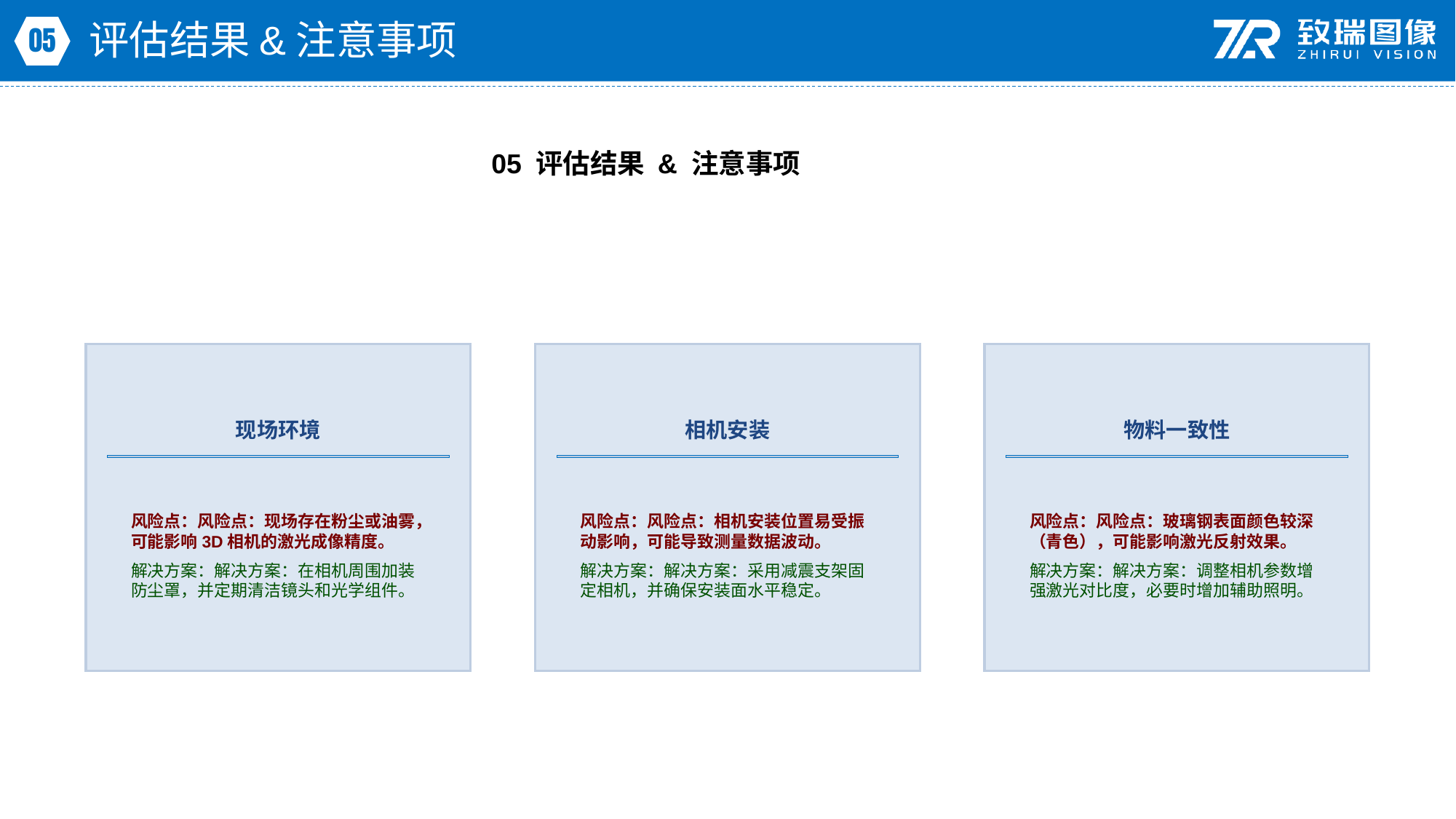

评估结果&注意事项
05

05 评估结果 & 注意事项

现场环境

相机安装

物料一致性

风险点：风险点：现场存在粉尘或油雾，可能影响3D相机的激光成像精度。
解决方案：解决方案：在相机周围加装防尘罩，并定期清洁镜头和光学组件。

风险点：风险点：相机安装位置易受振动影响，可能导致测量数据波动。
解决方案：解决方案：采用减震支架固定相机，并确保安装面水平稳定。

风险点：风险点：玻璃钢表面颜色较深（青色），可能影响激光反射效果。
解决方案：解决方案：调整相机参数增强激光对比度，必要时增加辅助照明。